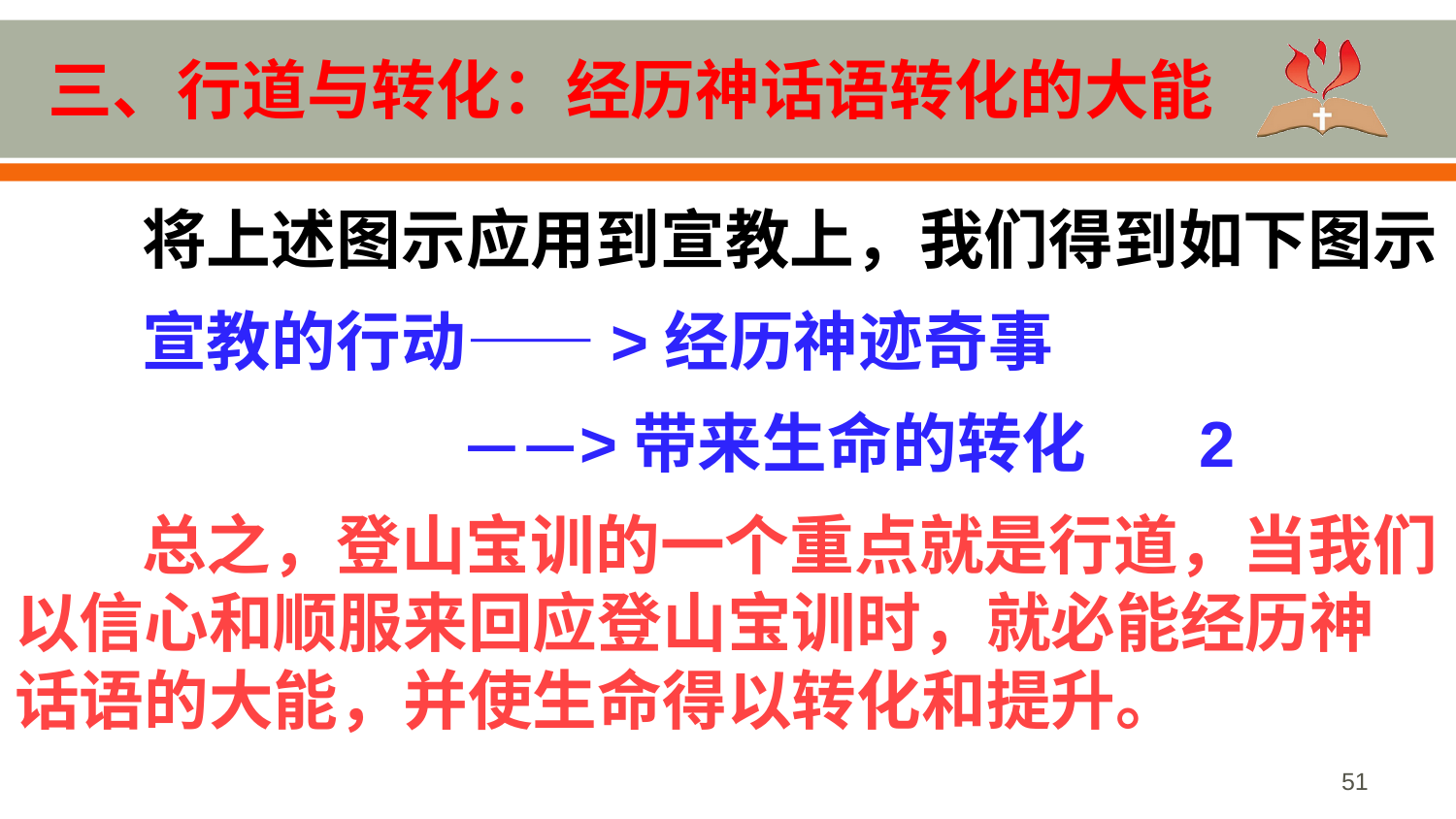

# 三、行道与转化：经历神话语转化的大能
将上述图示应用到宣教上，我们得到如下图示
宣教的行动——>经历神迹奇事
                      ——>带来生命的转化      2
总之，登山宝训的一个重点就是行道，当我们以信心和顺服来回应登山宝训时，就必能经历神话语的大能，并使生命得以转化和提升。

51